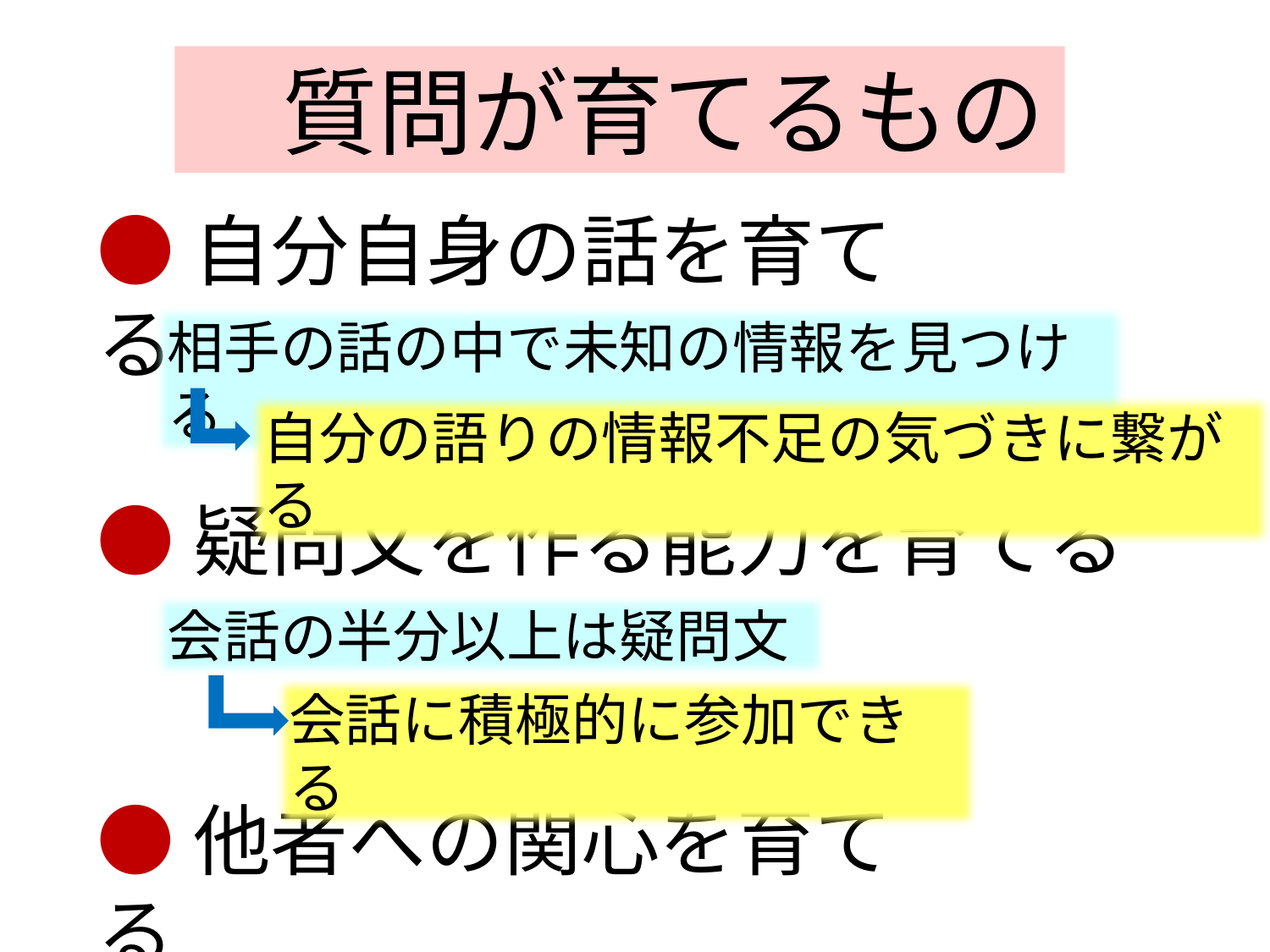

質問が育てるもの
●自分自身の話を育てる
相手の話の中で未知の情報を見つける

自分の語りの情報不足の気づきに繋がる
●疑問文を作る能力を育てる
会話の半分以上は疑問文

会話に積極的に参加できる
●他者への関心を育てる